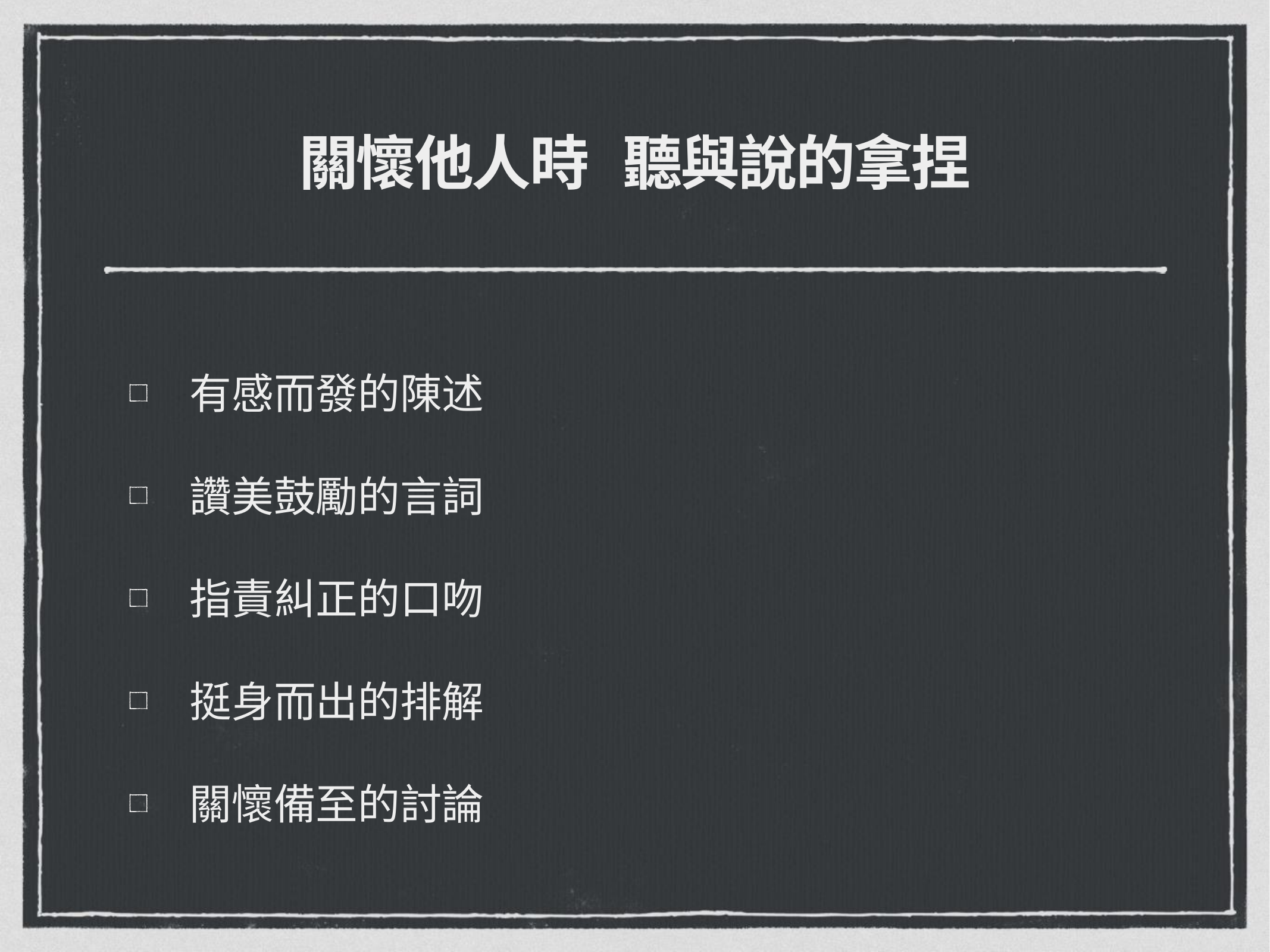

# 關懷他人時   聽與說的拿捏
有感而發的陳述
讚美鼓勵的言詞
指責糾正的口吻
挺身而出的排解
關懷備至的討論